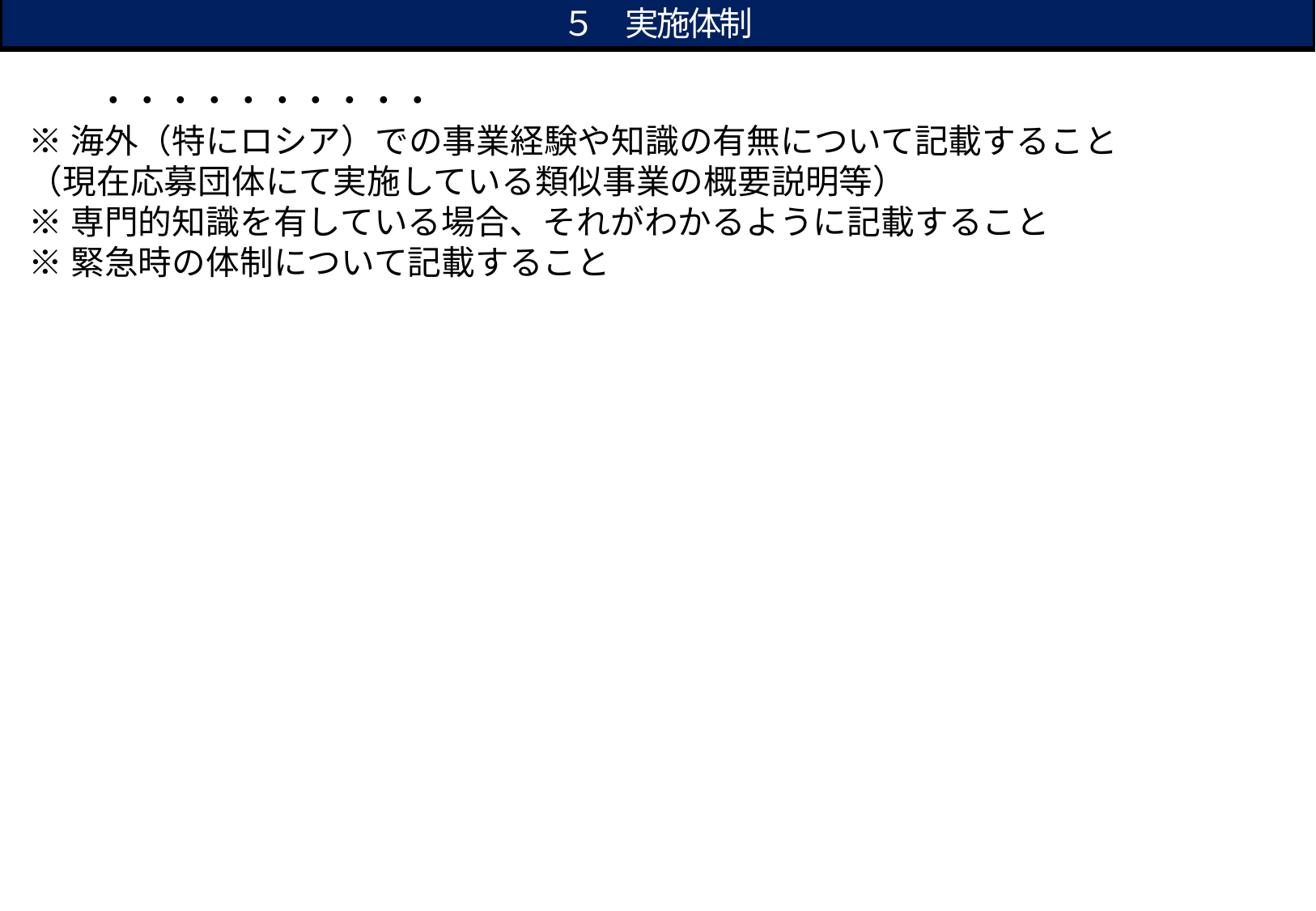

５　実施体制
　　・・・・・・・・・・
※海外（特にロシア）での事業経験や知識の有無について記載すること
（現在応募団体にて実施している類似事業の概要説明等）
※専門的知識を有している場合、それがわかるように記載すること
※緊急時の体制について記載すること